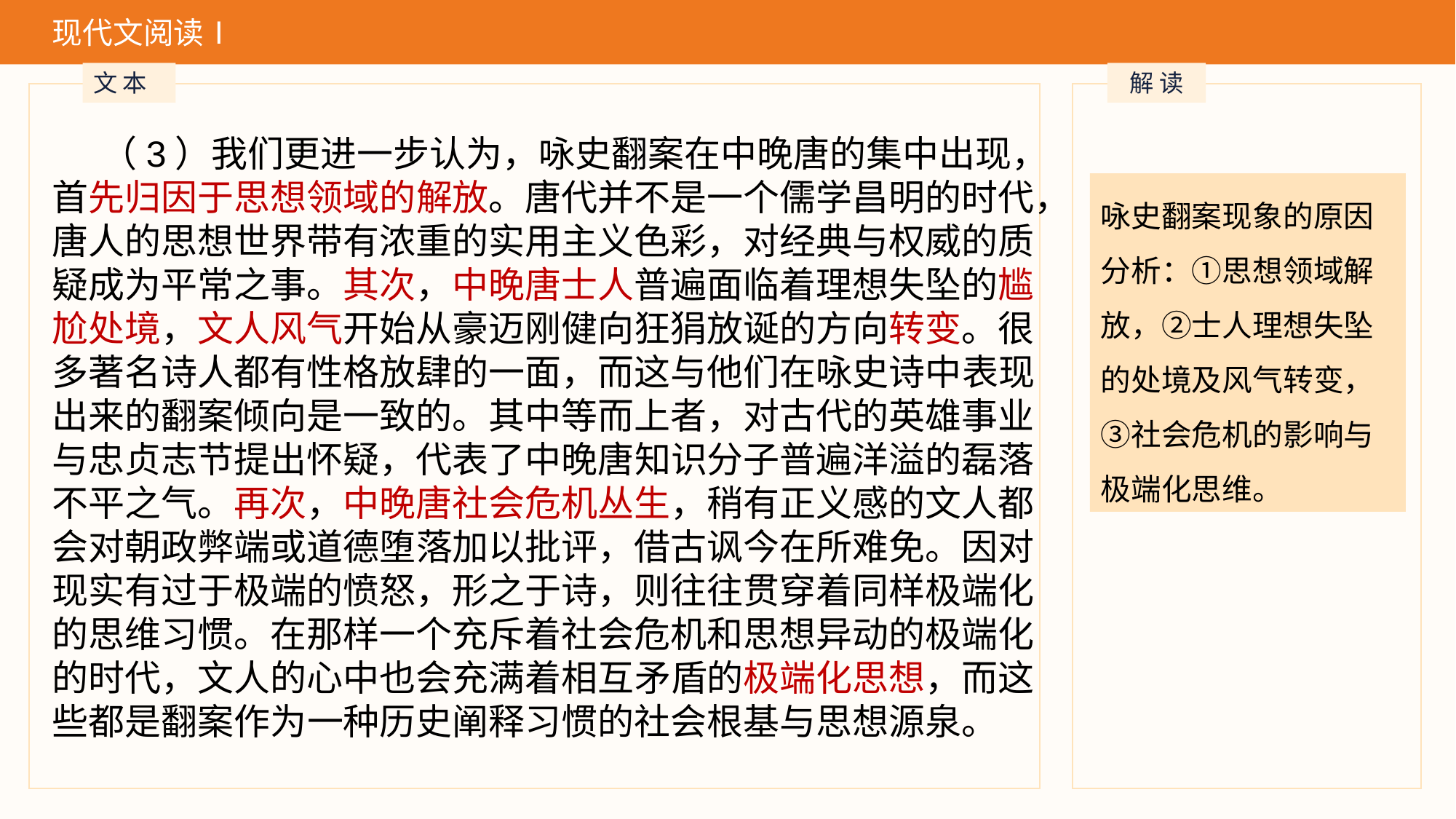

现代文阅读Ⅰ
文 本
解 读

 （3）我们更进一步认为，咏史翻案在中晚唐的集中出现，首先归因于思想领域的解放。唐代并不是一个儒学昌明的时代，唐人的思想世界带有浓重的实用主义色彩，对经典与权威的质疑成为平常之事。其次，中晚唐士人普遍面临着理想失坠的尴尬处境，文人风气开始从豪迈刚健向狂狷放诞的方向转变。很多著名诗人都有性格放肆的一面，而这与他们在咏史诗中表现出来的翻案倾向是一致的。其中等而上者，对古代的英雄事业与忠贞志节提出怀疑，代表了中晚唐知识分子普遍洋溢的磊落不平之气。再次，中晚唐社会危机丛生，稍有正义感的文人都会对朝政弊端或道德堕落加以批评，借古讽今在所难免。因对现实有过于极端的愤怒，形之于诗，则往往贯穿着同样极端化的思维习惯。在那样一个充斥着社会危机和思想异动的极端化的时代，文人的心中也会充满着相互矛盾的极端化思想，而这些都是翻案作为一种历史阐释习惯的社会根基与思想源泉。
咏史翻案现象的原因分析：①思想领域解放，②士人理想失坠的处境及风气转变，③社会危机的影响与极端化思维。